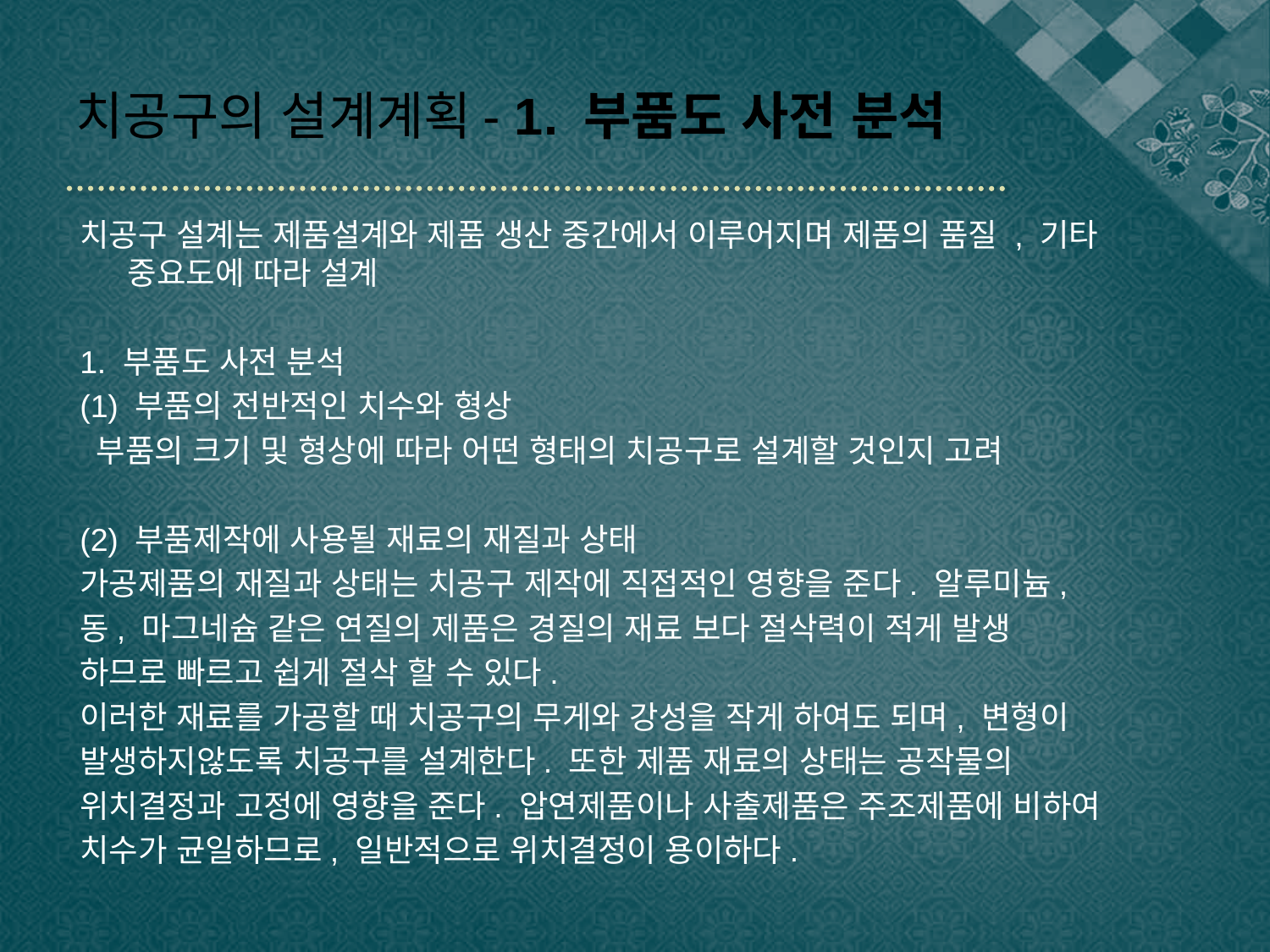

# 치공구의 설계계획- 1. 부품도 사전 분석
치공구 설계는 제품설계와 제품 생산 중간에서 이루어지며 제품의 품질 , 기타 중요도에 따라 설계

1. 부품도 사전 분석
(1) 부품의 전반적인 치수와 형상
 부품의 크기 및 형상에 따라 어떤 형태의 치공구로 설계할 것인지 고려

(2) 부품제작에 사용될 재료의 재질과 상태
가공제품의 재질과 상태는 치공구 제작에 직접적인 영향을 준다. 알루미늄,
동, 마그네슘 같은 연질의 제품은 경질의 재료 보다 절삭력이 적게 발생
하므로 빠르고 쉽게 절삭 할 수 있다.
이러한 재료를 가공할 때 치공구의 무게와 강성을 작게 하여도 되며, 변형이
발생하지않도록 치공구를 설계한다. 또한 제품 재료의 상태는 공작물의
위치결정과 고정에 영향을 준다. 압연제품이나 사출제품은 주조제품에 비하여
치수가 균일하므로, 일반적으로 위치결정이 용이하다.